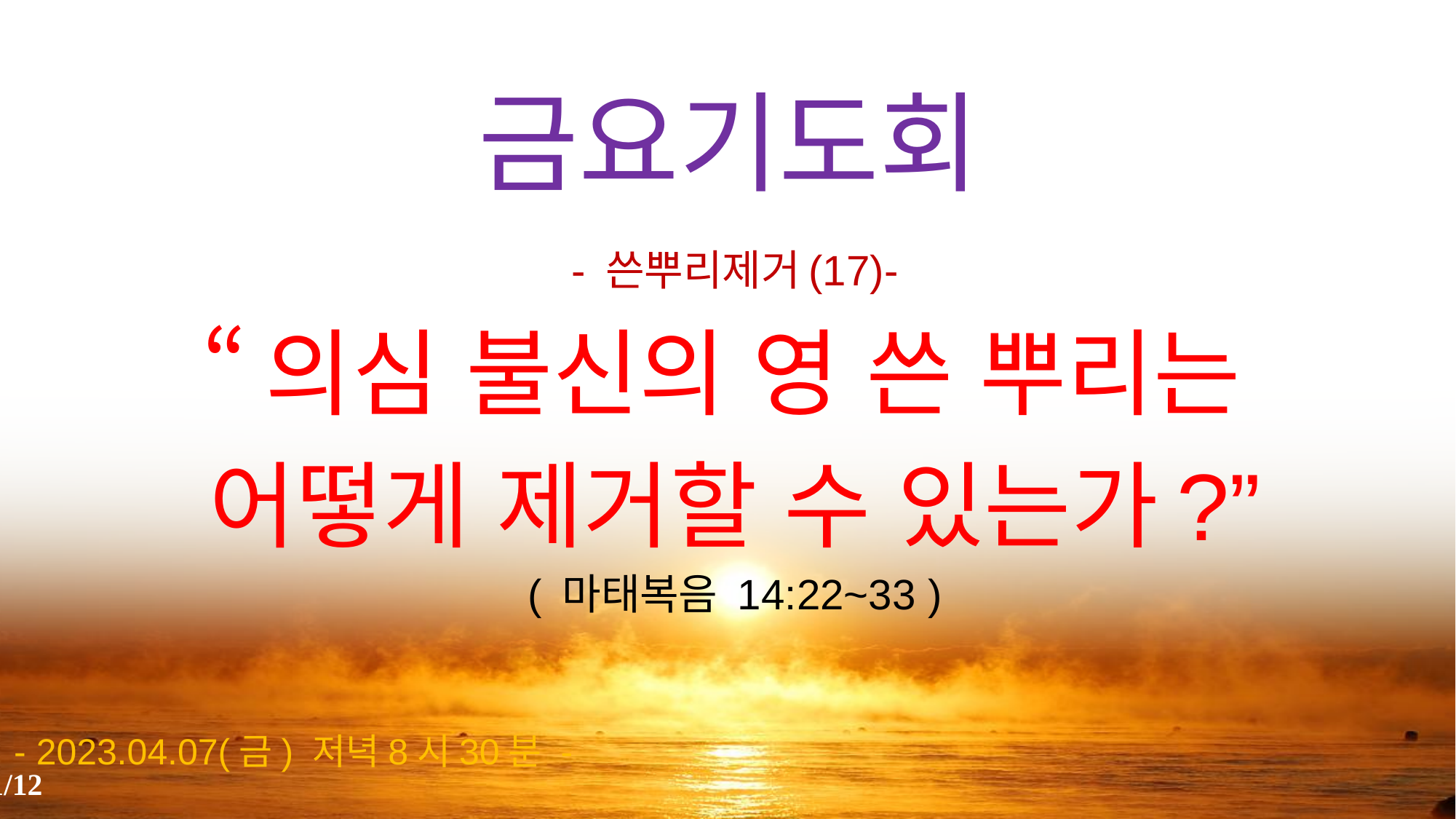

# 금요기도회
- 쓴뿌리제거(17)-
“의심 불신의 영 쓴 뿌리는
어떻게 제거할 수 있는가?”
( 마태복음 14:22~33 )
- 2023.04.07(금) 저녁8시30분 -